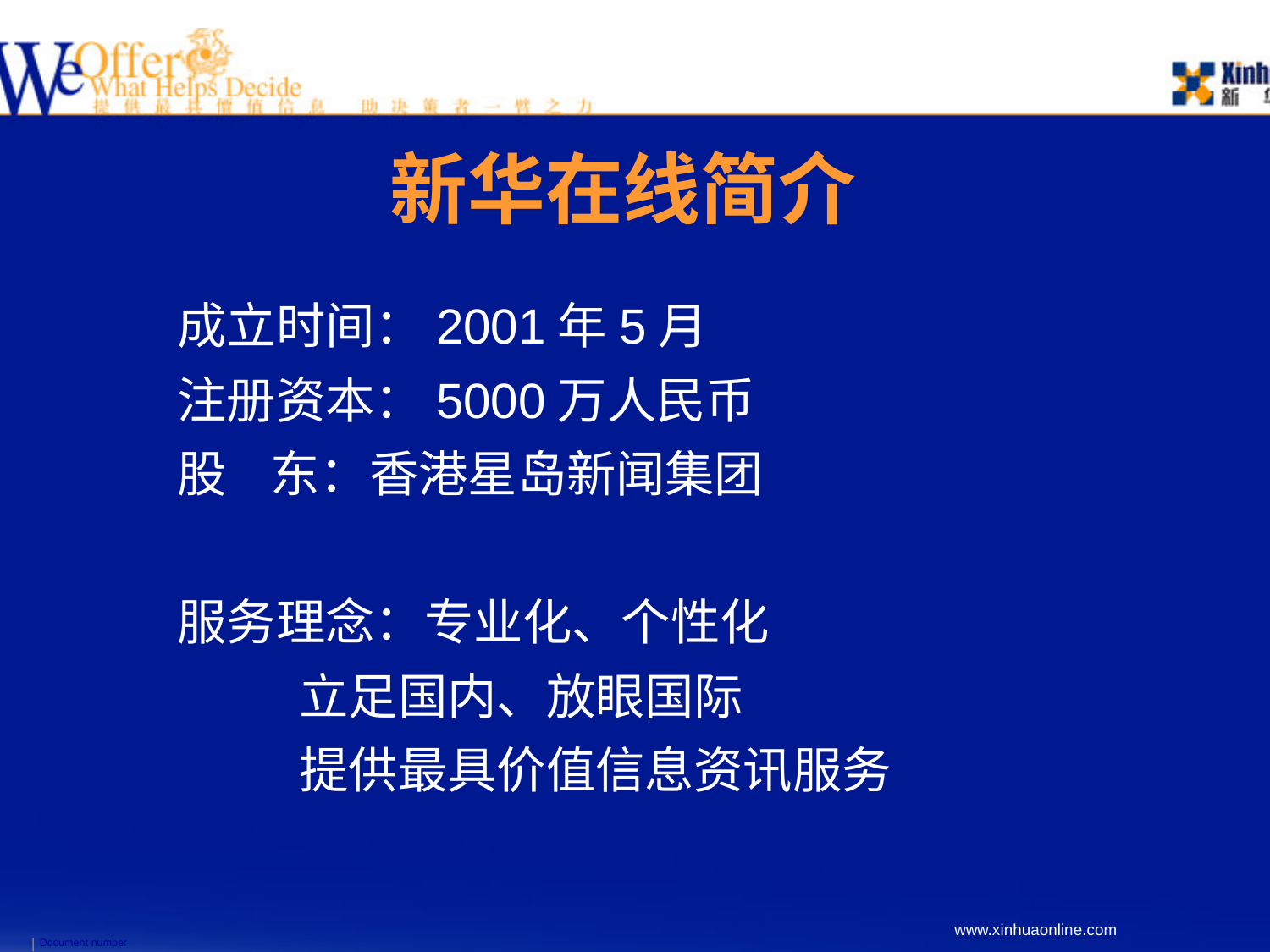

新华在线简介
成立时间：2001年5月
注册资本：5000万人民币
股    东：香港星岛新闻集团

服务理念：专业化、个性化
          立足国内、放眼国际
          提供最具价值信息资讯服务

Document number
3